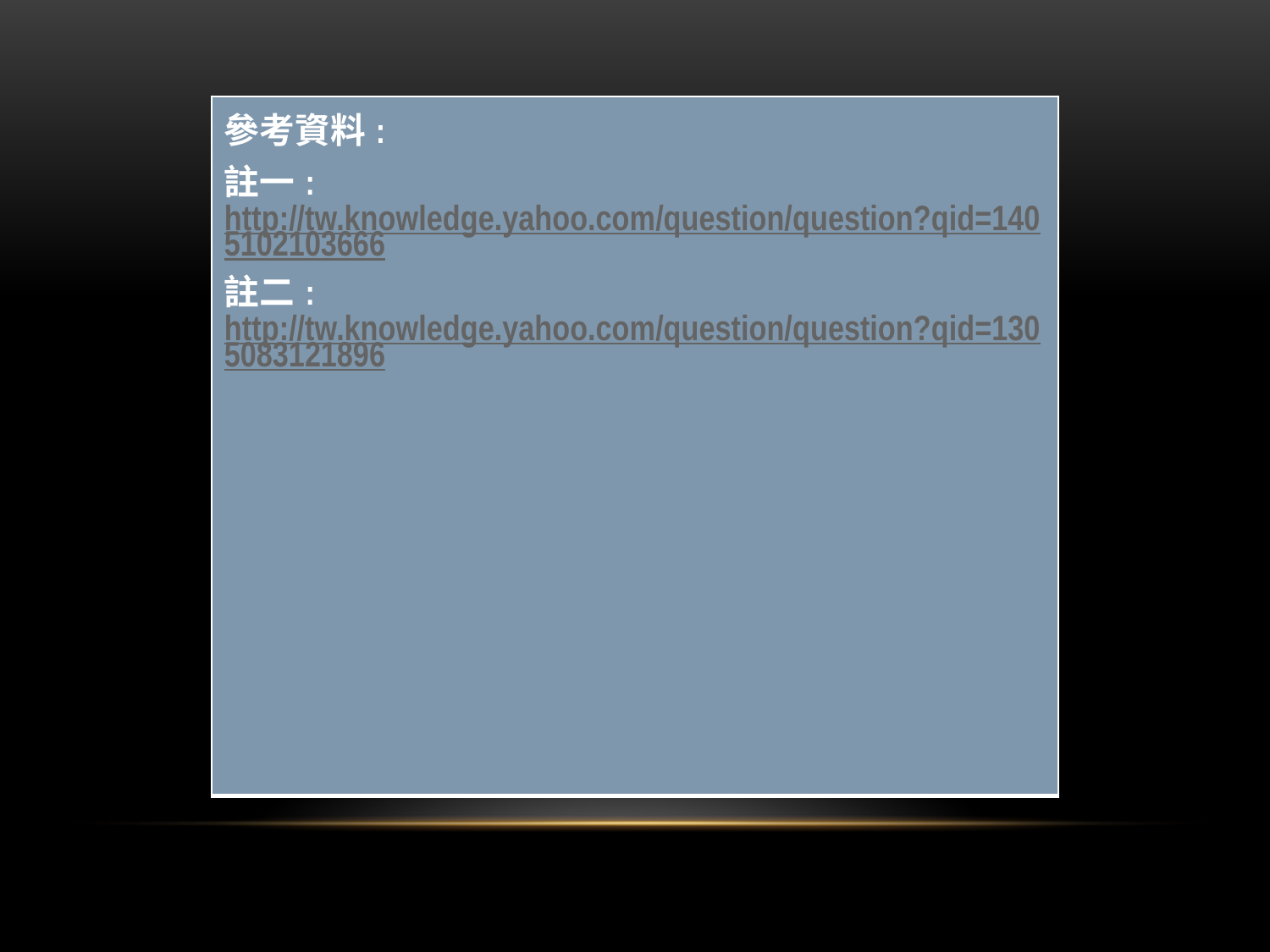

| 參考資料: 註一: http://tw.knowledge.yahoo.com/question/question?qid=1405102103666 註二: http://tw.knowledge.yahoo.com/question/question?qid=1305083121896 |
| --- |